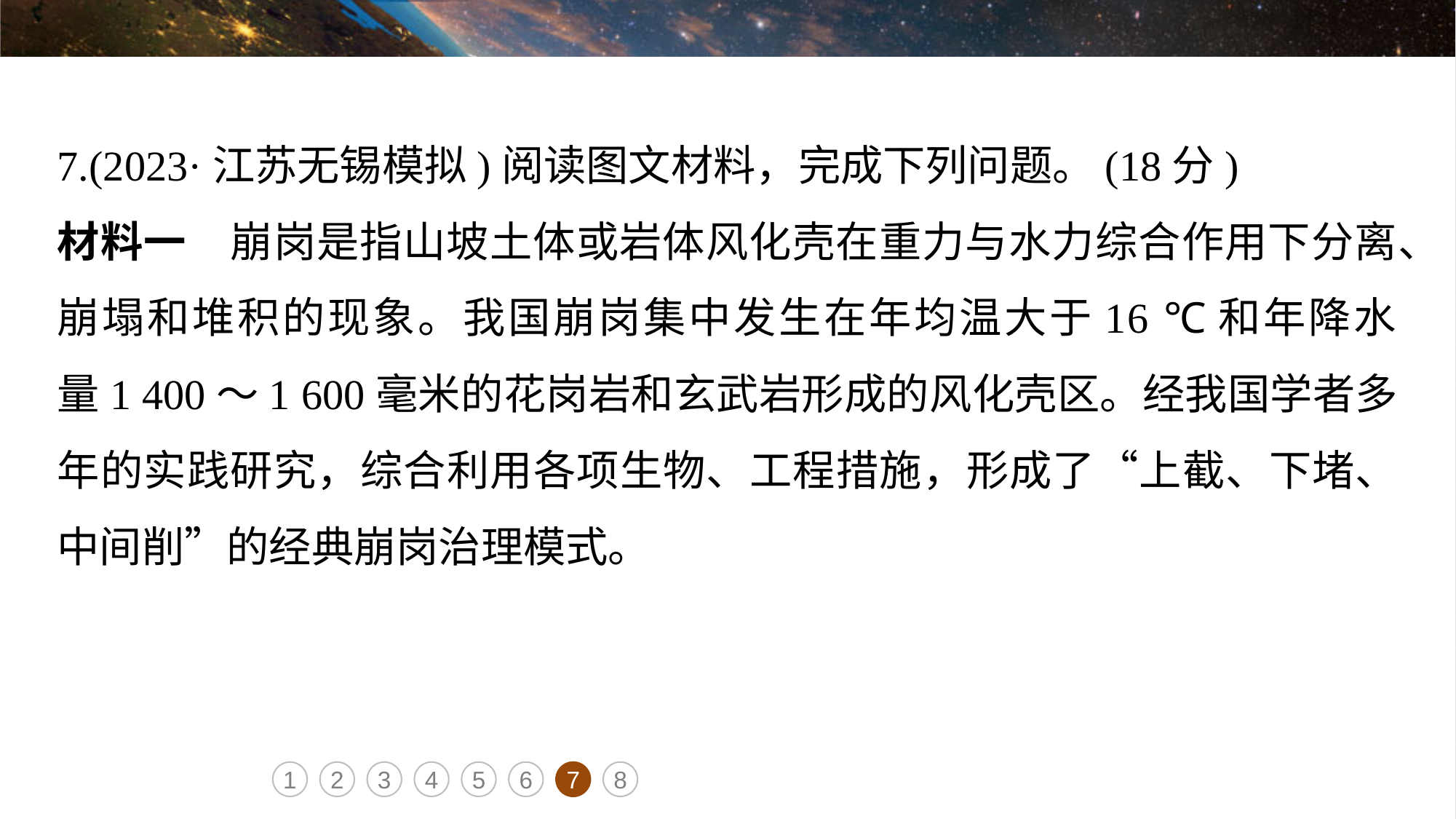

7.(2023·江苏无锡模拟)阅读图文材料，完成下列问题。(18分)
材料一　崩岗是指山坡土体或岩体风化壳在重力与水力综合作用下分离、崩塌和堆积的现象。我国崩岗集中发生在年均温大于16 ℃和年降水量1 400～1 600毫米的花岗岩和玄武岩形成的风化壳区。经我国学者多年的实践研究，综合利用各项生物、工程措施，形成了“上截、下堵、中间削”的经典崩岗治理模式。
1
2
3
4
5
6
7
8